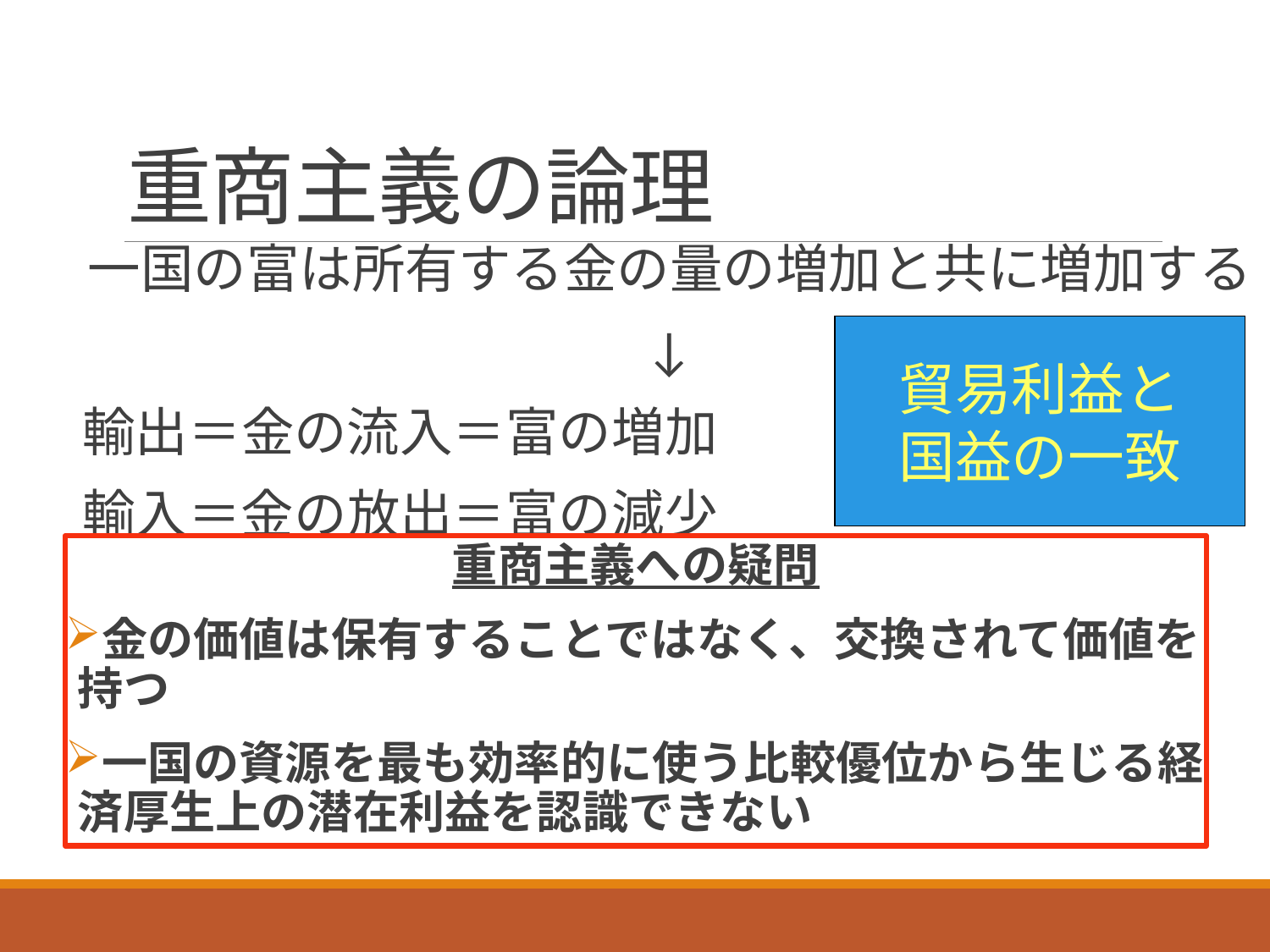

# 重商主義の論理
一国の富は所有する金の量の増加と共に増加する
↓
輸出＝金の流入＝富の増加
輸入＝金の放出＝富の減少
貿易利益と
国益の一致
重商主義への疑問
金の価値は保有することではなく、交換されて価値を持つ
一国の資源を最も効率的に使う比較優位から生じる経済厚生上の潜在利益を認識できない